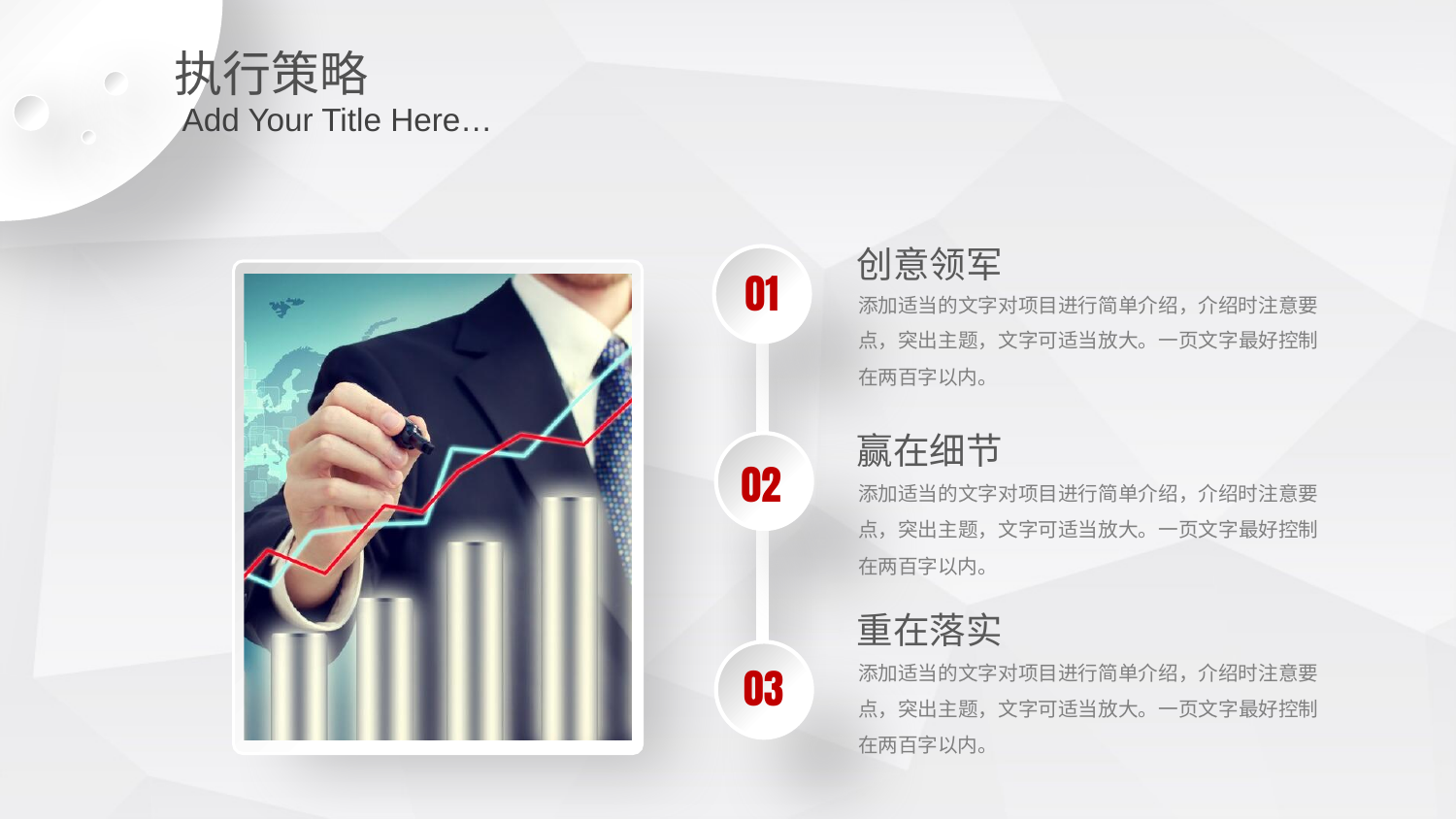

执行策略

Add Your Title Here…

创意领军

01

添加适当的文字对项目进行简单介绍，介绍时注意要点，突出主题，文字可适当放大。一页文字最好控制在两百字以内。
赢在细节

02
添加适当的文字对项目进行简单介绍，介绍时注意要点，突出主题，文字可适当放大。一页文字最好控制在两百字以内。
重在落实

添加适当的文字对项目进行简单介绍，介绍时注意要点，突出主题，文字可适当放大。一页文字最好控制在两百字以内。
03